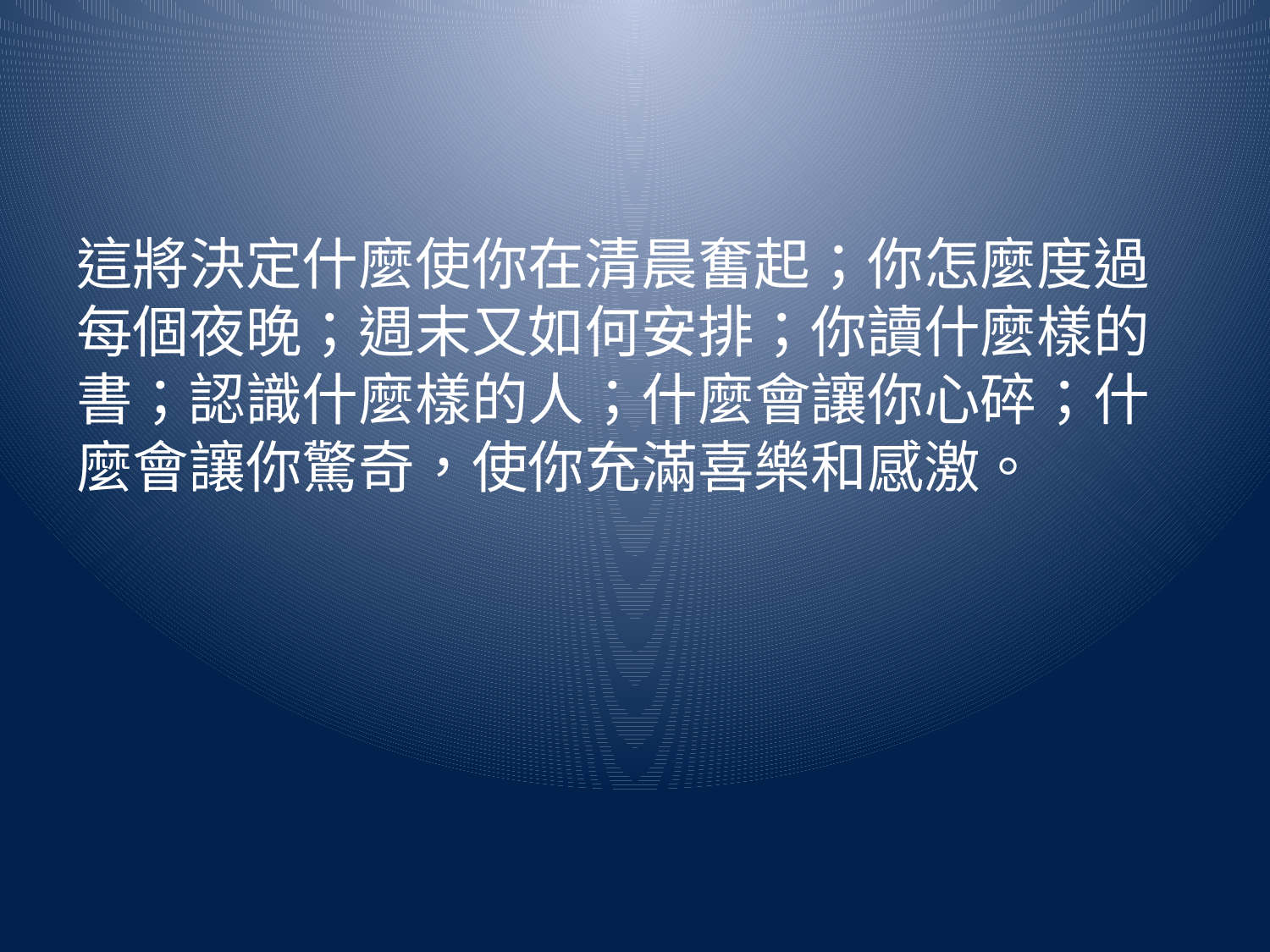

#
這將決定什麼使你在清晨奮起；你怎麼度過每個夜晚；週末又如何安排；你讀什麼樣的書；認識什麼樣的人；什麼會讓你心碎；什麼會讓你驚奇，使你充滿喜樂和感激。